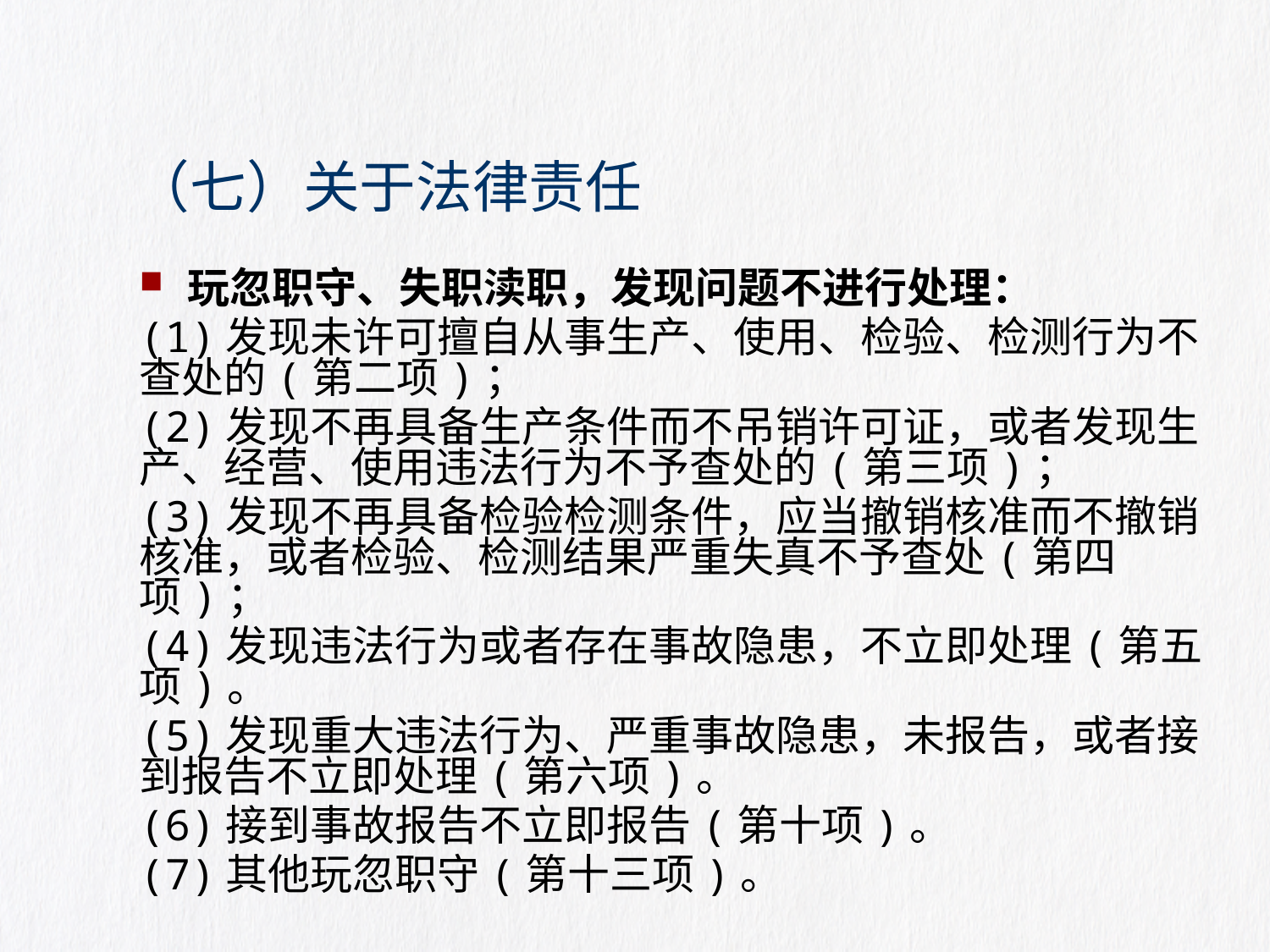

# （七）关于法律责任
玩忽职守、失职渎职，发现问题不进行处理：
(1)发现未许可擅自从事生产、使用、检验、检测行为不查处的(第二项)；
(2)发现不再具备生产条件而不吊销许可证，或者发现生产、经营、使用违法行为不予查处的(第三项)；
(3)发现不再具备检验检测条件，应当撤销核准而不撤销核准，或者检验、检测结果严重失真不予查处(第四项)；
(4)发现违法行为或者存在事故隐患，不立即处理(第五项)。
(5)发现重大违法行为、严重事故隐患，未报告，或者接到报告不立即处理(第六项)。
(6)接到事故报告不立即报告(第十项)。
(7)其他玩忽职守(第十三项)。
68